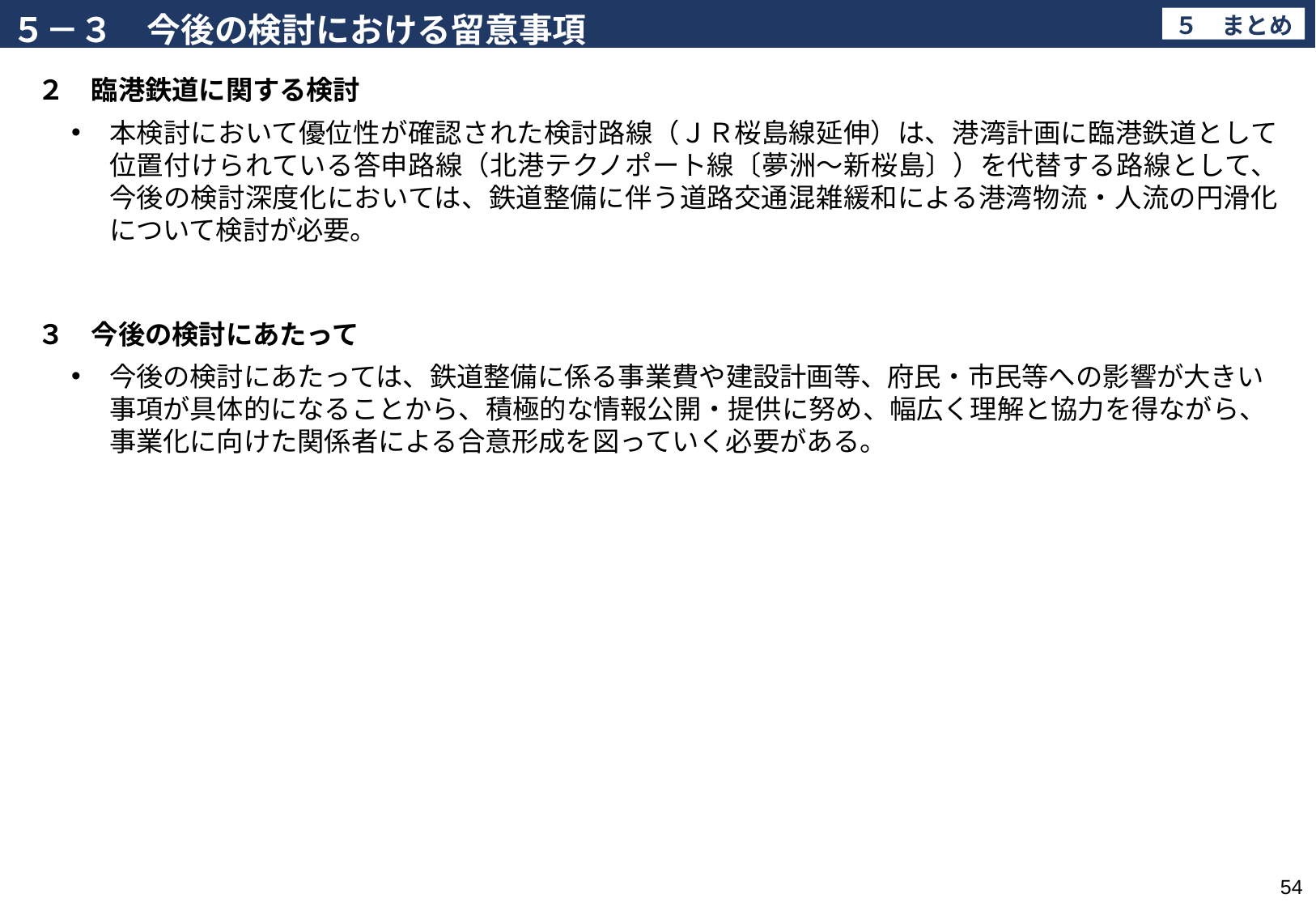

５－３　今後の検討における留意事項
５　まとめ
２　臨港鉄道に関する検討
本検討において優位性が確認された検討路線（ＪＲ桜島線延伸）は、港湾計画に臨港鉄道として位置付けられている答申路線（北港テクノポート線〔夢洲～新桜島〕）を代替する路線として、今後の検討深度化においては、鉄道整備に伴う道路交通混雑緩和による港湾物流・人流の円滑化について検討が必要。
３　今後の検討にあたって
今後の検討にあたっては、鉄道整備に係る事業費や建設計画等、府民・市民等への影響が大きい事項が具体的になることから、積極的な情報公開・提供に努め、幅広く理解と協力を得ながら、事業化に向けた関係者による合意形成を図っていく必要がある。
54